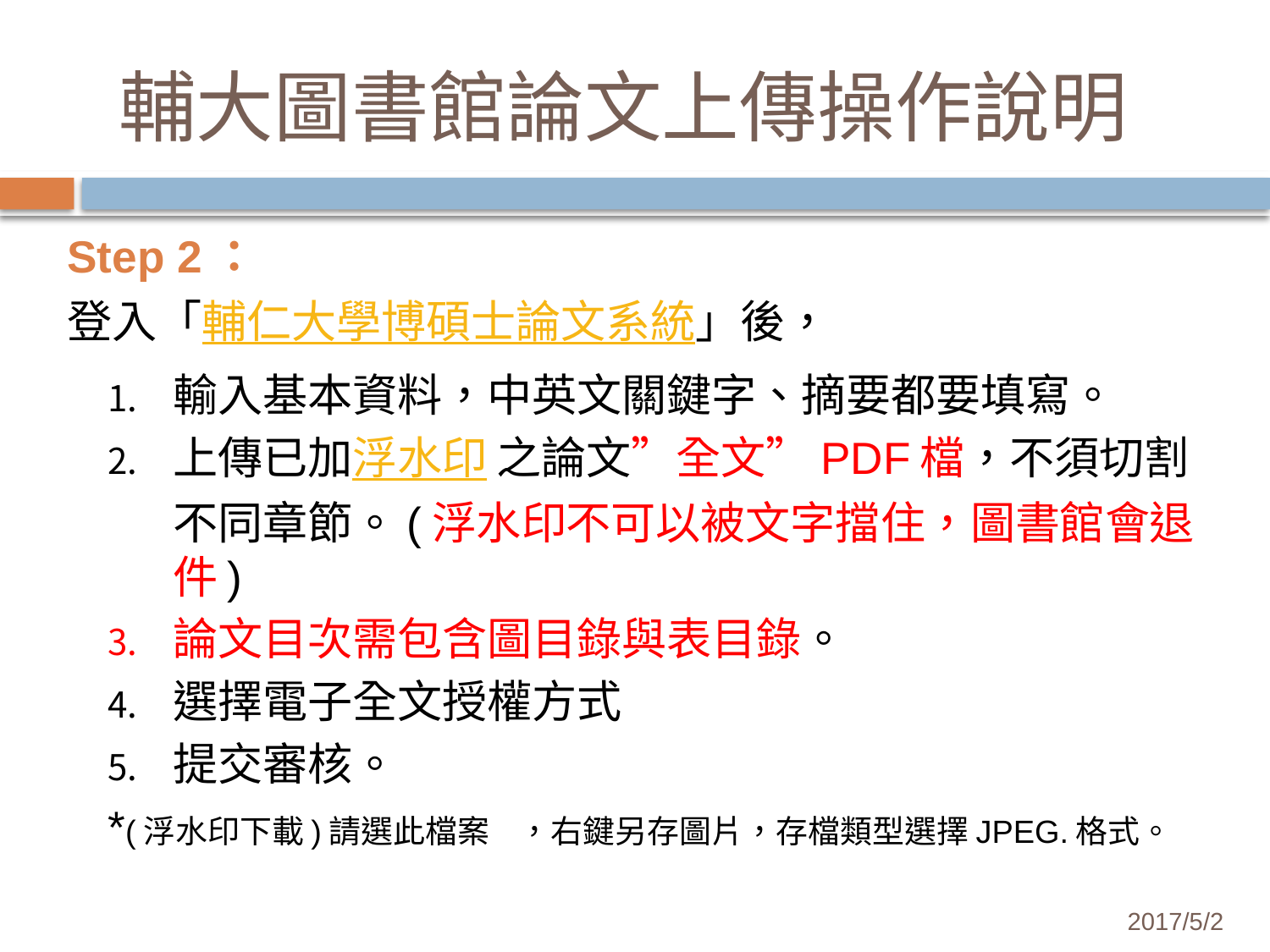

輔大圖書館論文上傳操作說明
Step 2：
登入「輔仁大學博碩士論文系統」後，
輸入基本資料，中英文關鍵字、摘要都要填寫。
上傳已加浮水印 之論文”全文”PDF檔，不須切割不同章節。(浮水印不可以被文字擋住，圖書館會退件)
論文目次需包含圖目錄與表目錄。
選擇電子全文授權方式
提交審核。
*(浮水印下載)請選此檔案    ，右鍵另存圖片，存檔類型選擇JPEG.格式。

2017/5/2